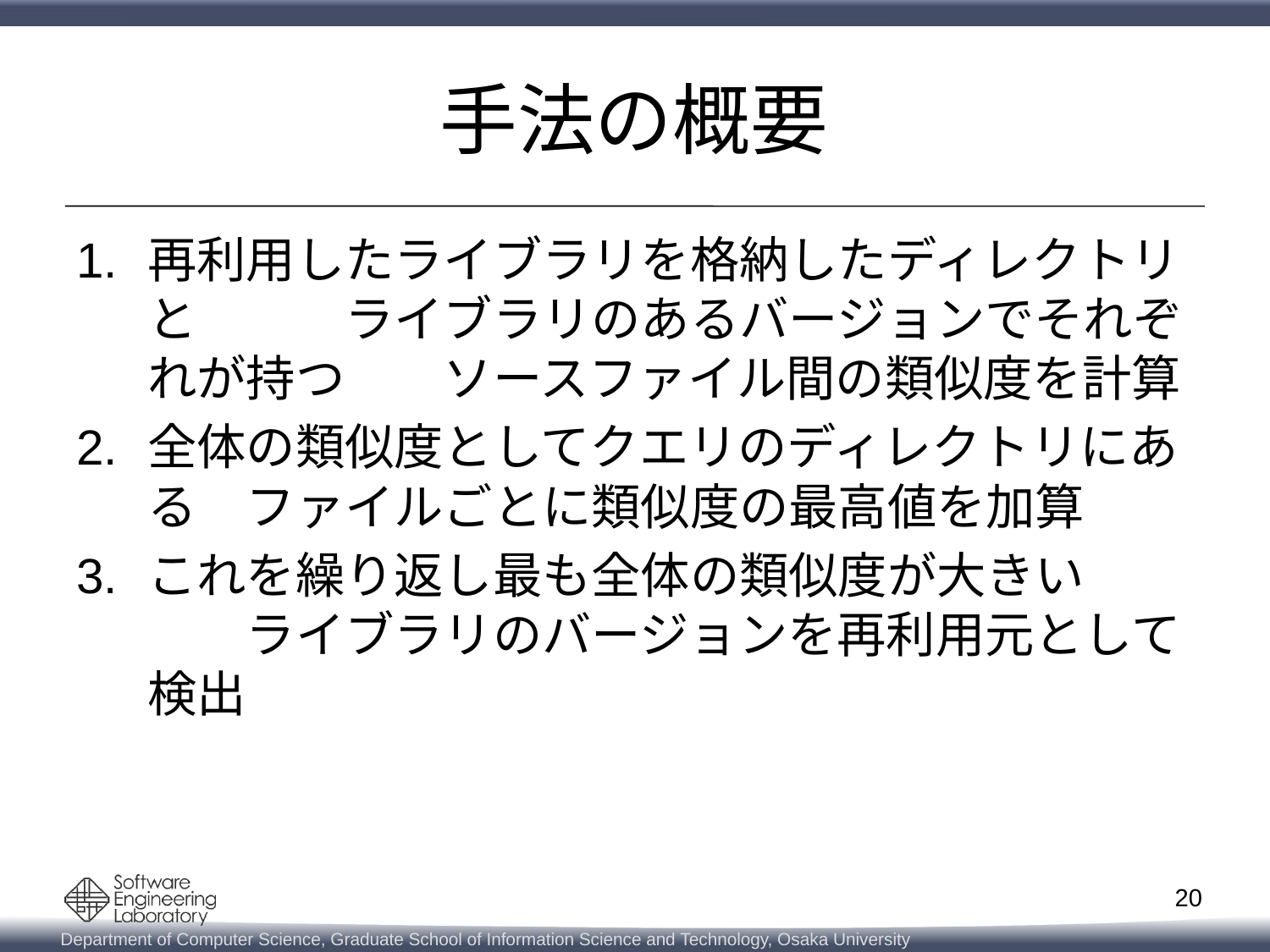

# 手法の概要
再利用したライブラリを格納したディレクトリと　　　ライブラリのあるバージョンでそれぞれが持つ　　ソースファイル間の類似度を計算
全体の類似度としてクエリのディレクトリにある　ファイルごとに類似度の最高値を加算
これを繰り返し最も全体の類似度が大きい　　　　ライブラリのバージョンを再利用元として検出
20